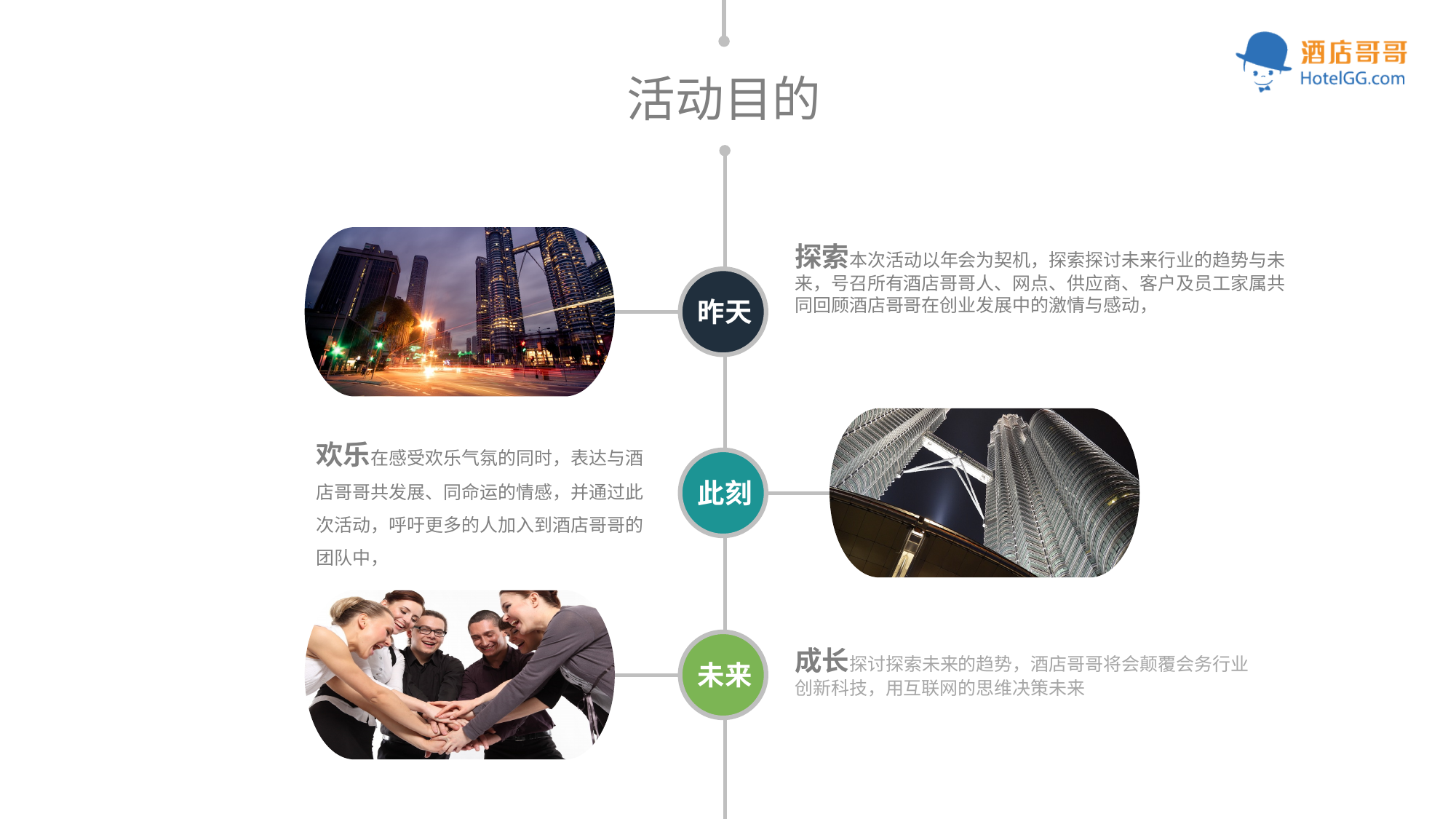

活动目的

探索本次活动以年会为契机，探索探讨未来行业的趋势与未来，号召所有酒店哥哥人、网点、供应商、客户及员工家属共同回顾酒店哥哥在创业发展中的激情与感动，

昨天

欢乐在感受欢乐气氛的同时，表达与酒店哥哥共发展、同命运的情感，并通过此次活动，呼吁更多的人加入到酒店哥哥的团队中，

此刻

成长探讨探索未来的趋势，酒店哥哥将会颠覆会务行业
创新科技，用互联网的思维决策未来
未来